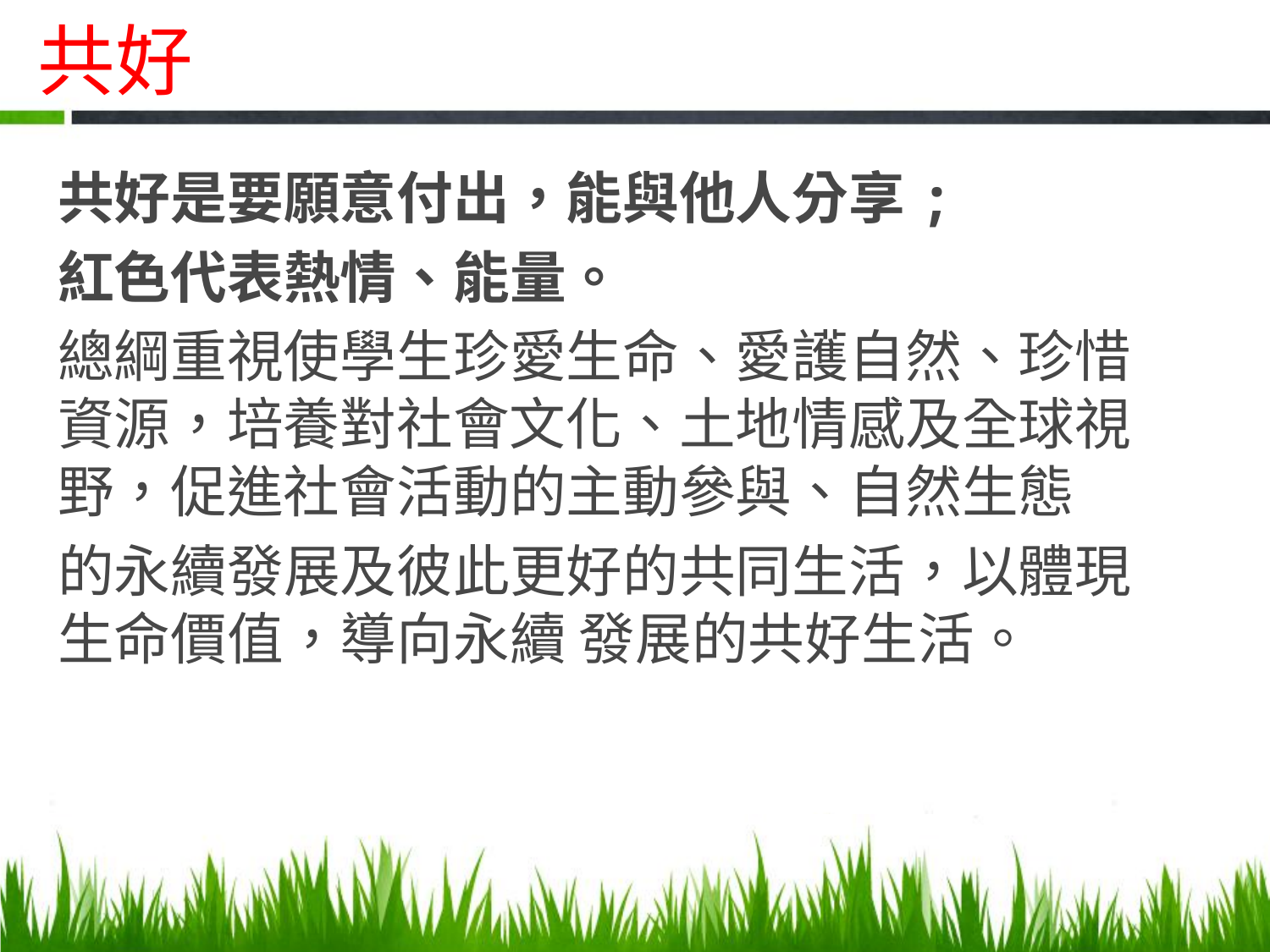

# 共好
共好是要願意付出，能與他人分享;
紅色代表熱情、能量。
總綱重視使學生珍愛生命、愛護自然、珍惜資源，培養對社會文化、土地情感及全球視野，促進社會活動的主動參與、自然生態
的永續發展及彼此更好的共同生活，以體現生命價值，導向永續 發展的共好生活。